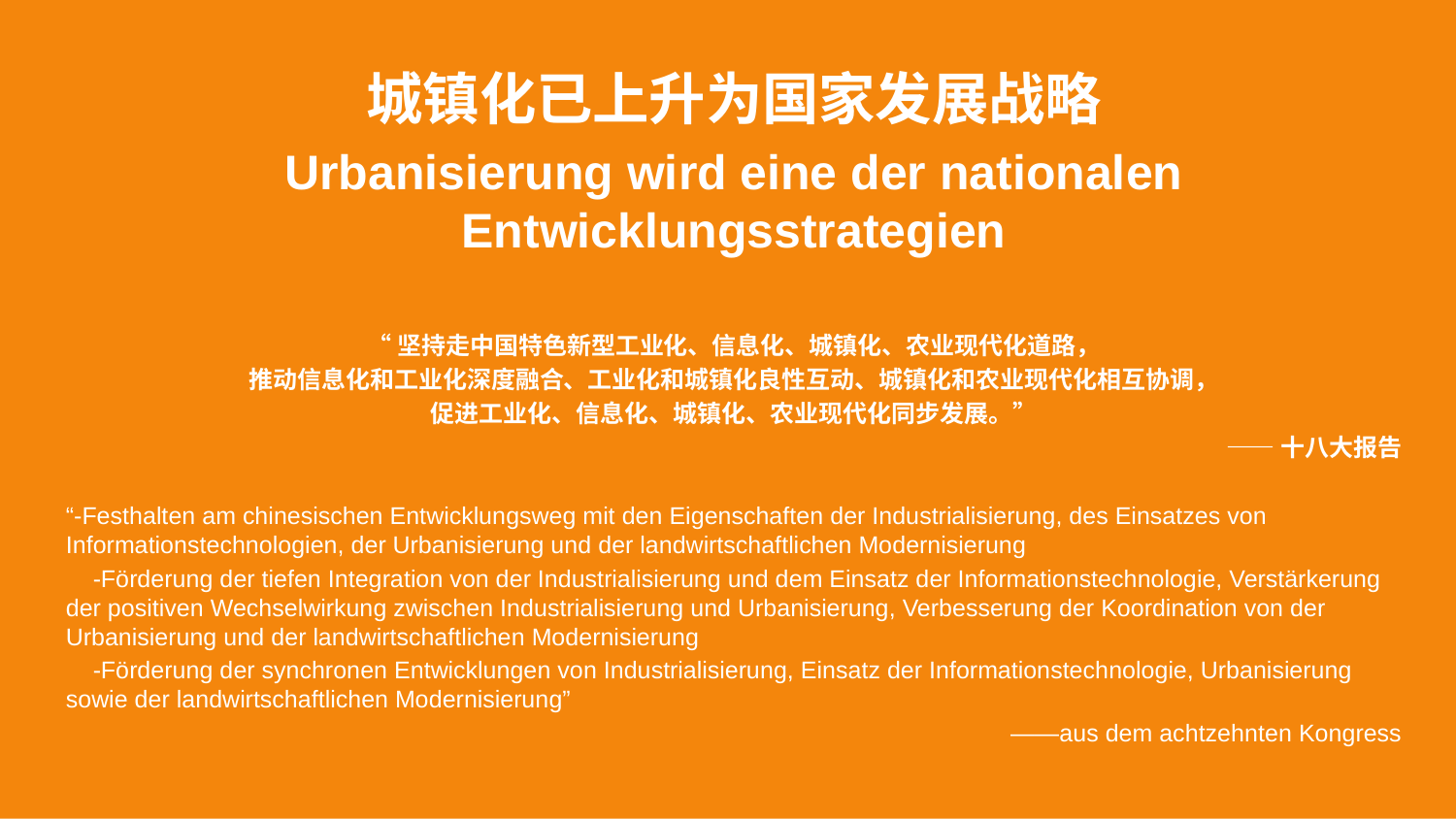

城镇化已上升为国家发展战略
Urbanisierung wird eine der nationalen Entwicklungsstrategien

“坚持走中国特色新型工业化、信息化、城镇化、农业现代化道路，
推动信息化和工业化深度融合、工业化和城镇化良性互动、城镇化和农业现代化相互协调，
促进工业化、信息化、城镇化、农业现代化同步发展。”
 ——十八大报告

“-Festhalten am chinesischen Entwicklungsweg mit den Eigenschaften der Industrialisierung, des Einsatzes von Informationstechnologien, der Urbanisierung und der landwirtschaftlichen Modernisierung
    -Förderung der tiefen Integration von der Industrialisierung und dem Einsatz der Informationstechnologie, Verstärkerung der positiven Wechselwirkung zwischen Industrialisierung und Urbanisierung, Verbesserung der Koordination von der Urbanisierung und der landwirtschaftlichen Modernisierung
    -Förderung der synchronen Entwicklungen von Industrialisierung, Einsatz der Informationstechnologie, Urbanisierung sowie der landwirtschaftlichen Modernisierung”
 ——aus dem achtzehnten Kongress